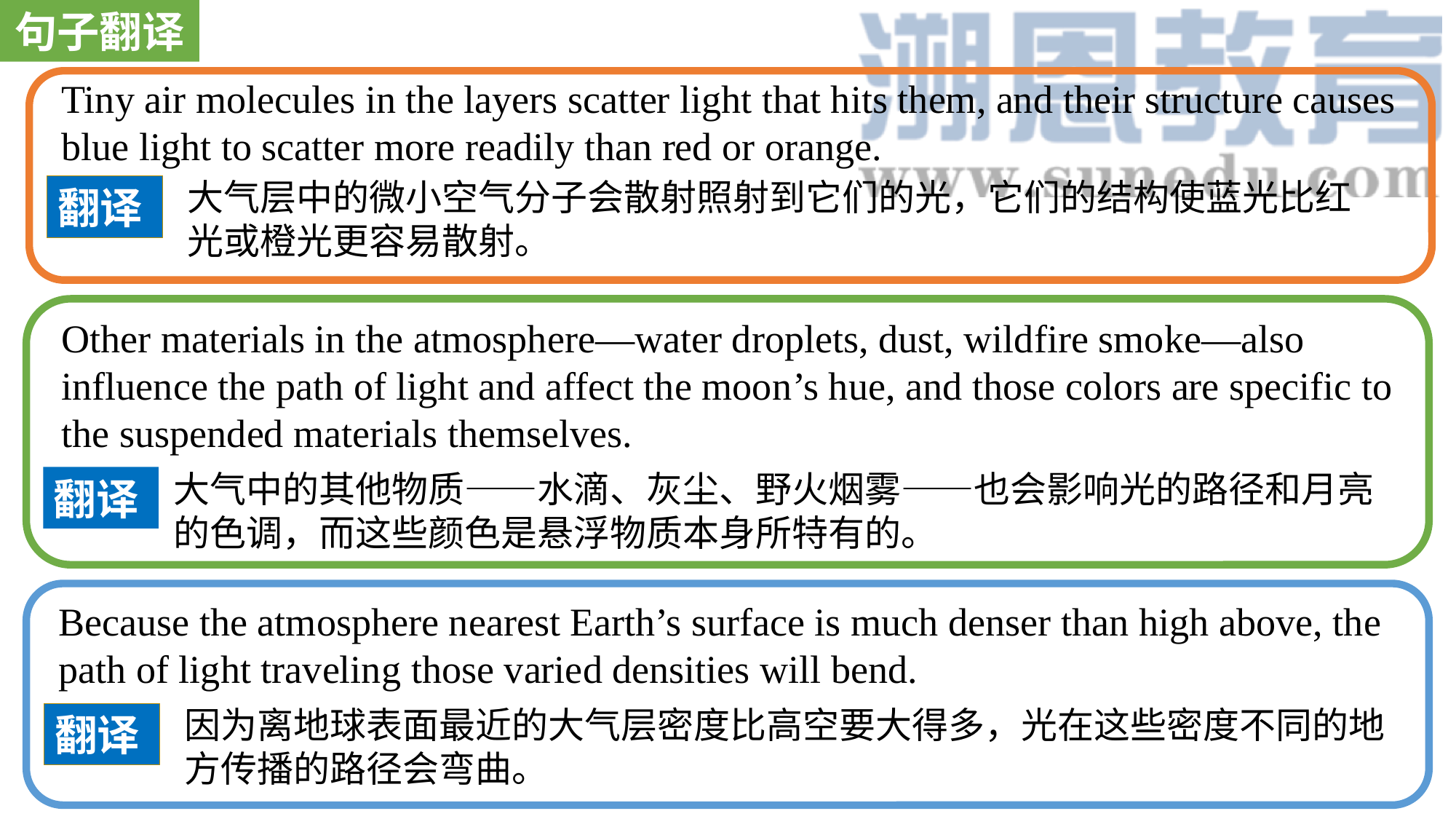

句子翻译
Tiny air molecules in the layers scatter light that hits them, and their structure causes blue light to scatter more readily than red or orange.

大气层中的微小空气分子会散射照射到它们的光，它们的结构使蓝光比红光或橙光更容易散射。
翻译

Other materials in the atmosphere—water droplets, dust, wildfire smoke—also influence the path of light and affect the moon’s hue, and those colors are specific to the suspended materials themselves.
大气中的其他物质——水滴、灰尘、野火烟雾——也会影响光的路径和月亮的色调，而这些颜色是悬浮物质本身所特有的。
翻译

Because the atmosphere nearest Earth’s surface is much denser than high above, the path of light traveling those varied densities will bend.
因为离地球表面最近的大气层密度比高空要大得多，光在这些密度不同的地方传播的路径会弯曲。
翻译